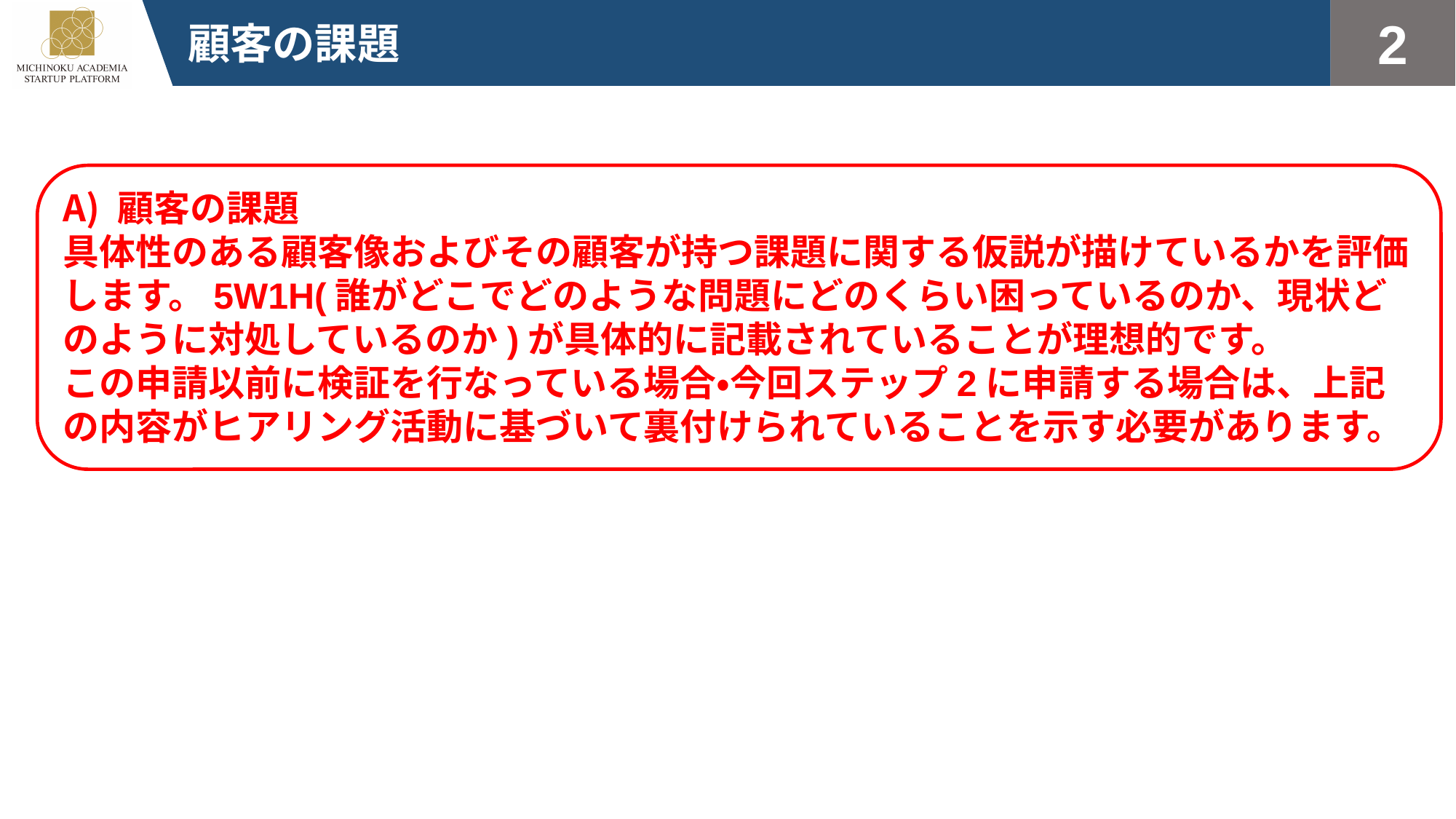

顧客の課題
顧客の課題
具体性のある顧客像およびその顧客が持つ課題に関する仮説が描けているかを評価します。5W1H(誰がどこでどのような問題にどのくらい困っているのか、現状どのように対処しているのか)が具体的に記載されていることが理想的です。
この申請以前に検証を行なっている場合・今回ステップ2に申請する場合は、上記の内容がヒアリング活動に基づいて裏付けられていることを示す必要があります。